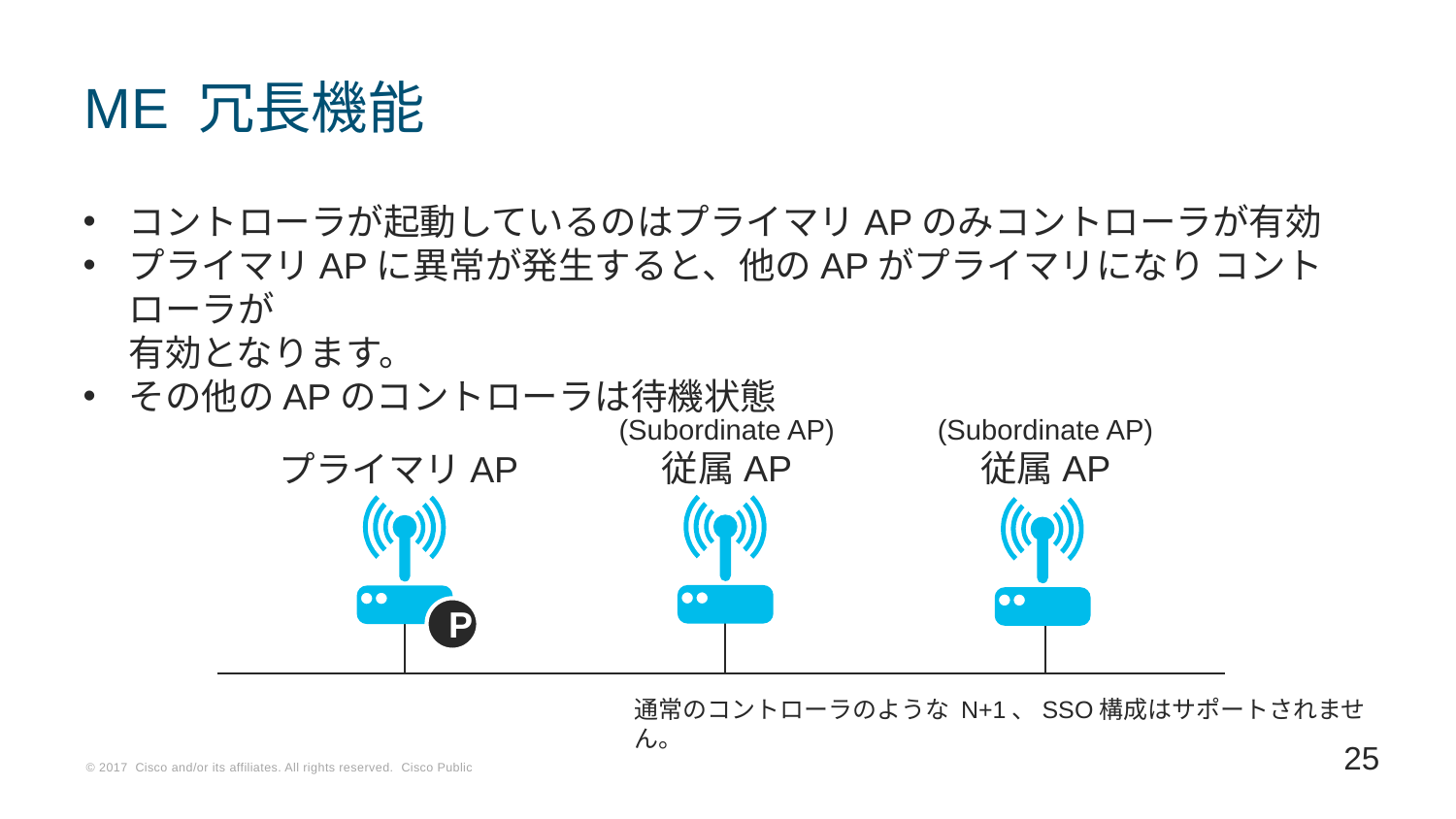

# ME 冗長機能
コントローラが起動しているのはプライマリAPのみコントローラが有効
プライマリAPに異常が発生すると、他のAPがプライマリになり コントローラが
有効となります。
その他のAPのコントローラは待機状態
(Subordinate AP)
従属AP
(Subordinate AP)
従属AP
プライマリAP

P
通常のコントローラのような N+1、SSO構成はサポートされません。